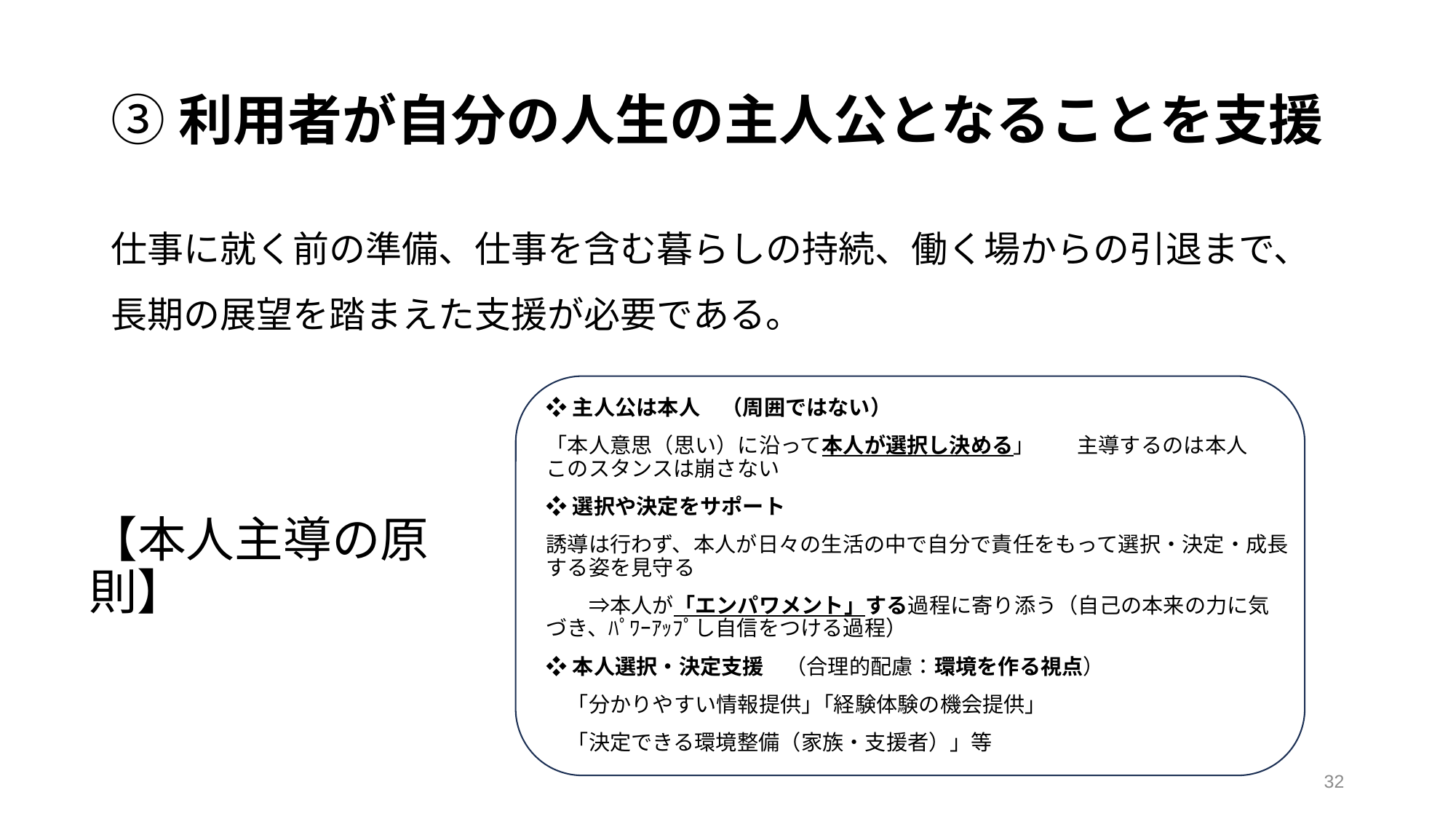

# ③利用者が自分の人生の主人公となることを支援
仕事に就く前の準備、仕事を含む暮らしの持続、働く場からの引退まで、長期の展望を踏まえた支援が必要である。
【本人主導の原則】

❖主人公は本人　（周囲ではない）
「本人意思（思い）に沿って本人が選択し決める」　　主導するのは本人　このスタンスは崩さない
❖選択や決定をサポート
誘導は行わず、本人が日々の生活の中で自分で責任をもって選択・決定・成長する姿を見守る
　　⇒本人が「エンパワメント」する過程に寄り添う（自己の本来の力に気づき、ﾊﾟﾜｰｱｯﾌﾟし自信をつける過程）
❖本人選択・決定支援　（合理的配慮：環境を作る視点）
　「分かりやすい情報提供」｢経験体験の機会提供」
　「決定できる環境整備（家族・支援者）」等
32